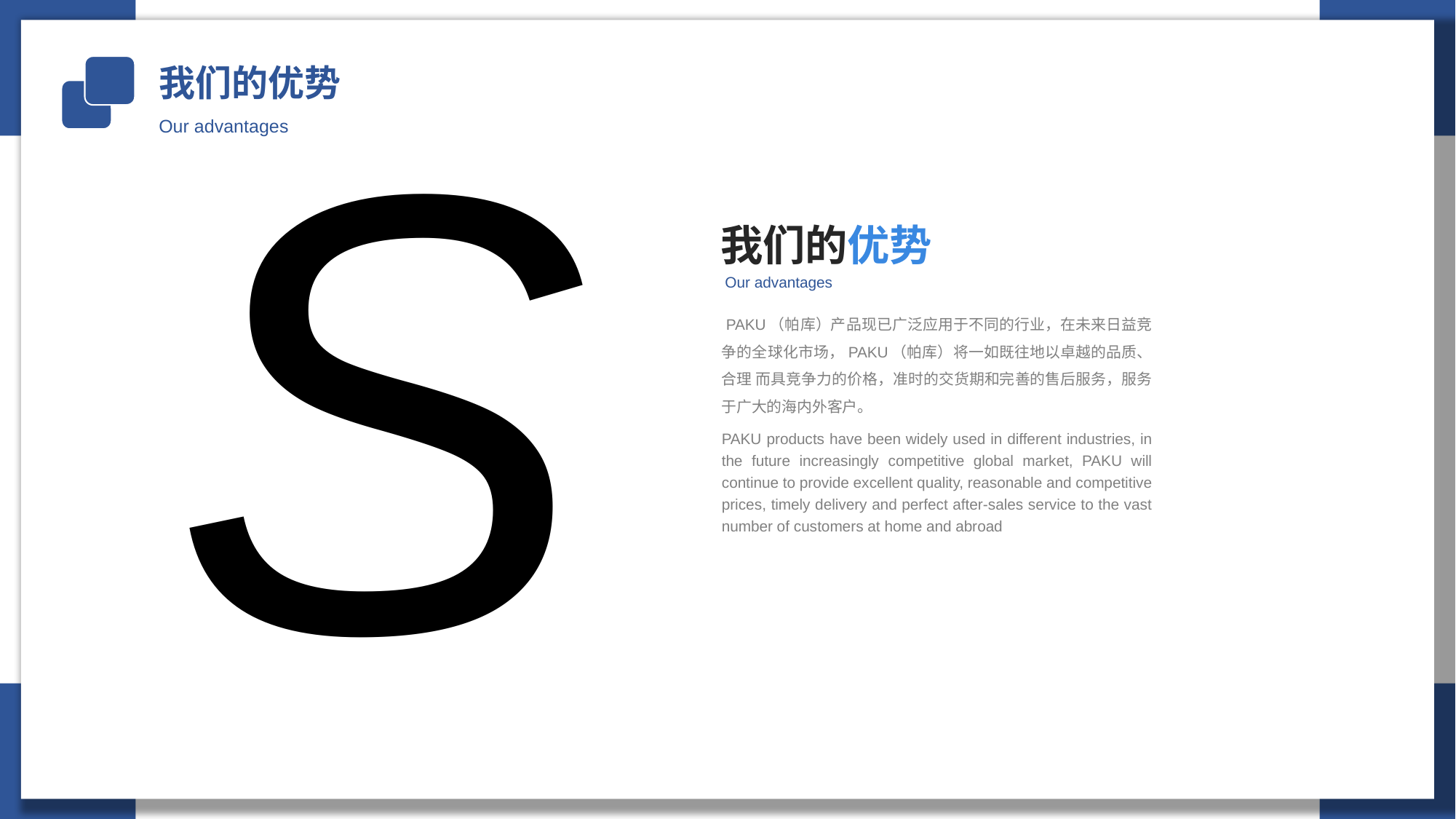

S

我们的优势
Our advantages

我们的优势
Our advantages
 PAKU（帕库）产品现已广泛应用于不同的行业，在未来日益竞争的全球化市场，PAKU（帕库）将一如既往地以卓越的品质、合理 而具竞争力的价格，准时的交货期和完善的售后服务，服务于广大的海内外客户。
PAKU products have been widely used in different industries, in the future increasingly competitive global market, PAKU will continue to provide excellent quality, reasonable and competitive prices, timely delivery and perfect after-sales service to the vast number of customers at home and abroad